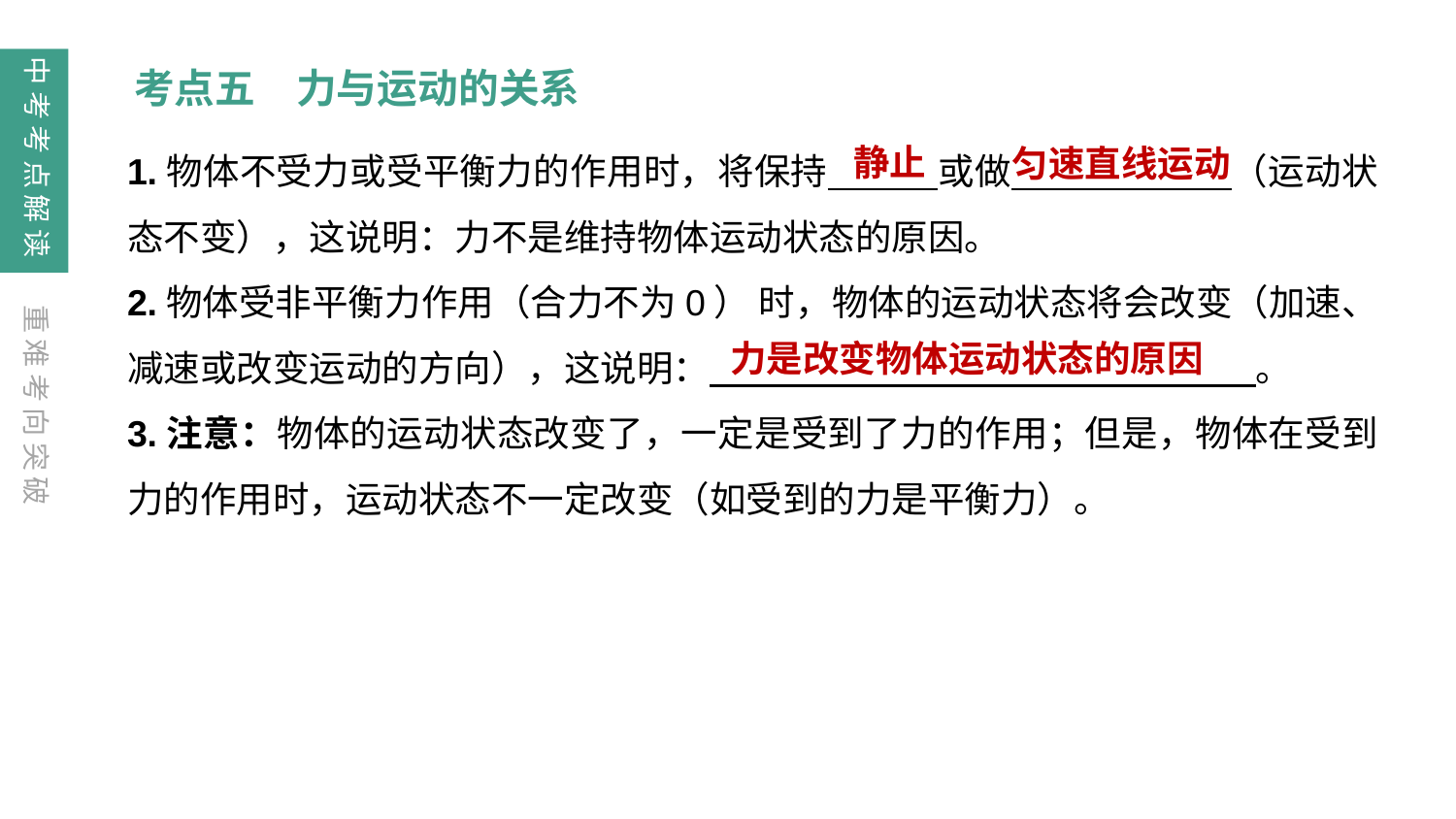

中考考点解读

考点五　力与运动的关系
静止
匀速直线运动
1.物体不受力或受平衡力的作用时，将保持　　　或做　　　　　　（运动状态不变），这说明：力不是维持物体运动状态的原因。
2.物体受非平衡力作用（合力不为0） 时，物体的运动状态将会改变（加速、减速或改变运动的方向），这说明：　　　　　　　　　　　　　　　。
3.注意：物体的运动状态改变了，一定是受到了力的作用；但是，物体在受到力的作用时，运动状态不一定改变（如受到的力是平衡力）。
重难考向突破
力是改变物体运动状态的原因